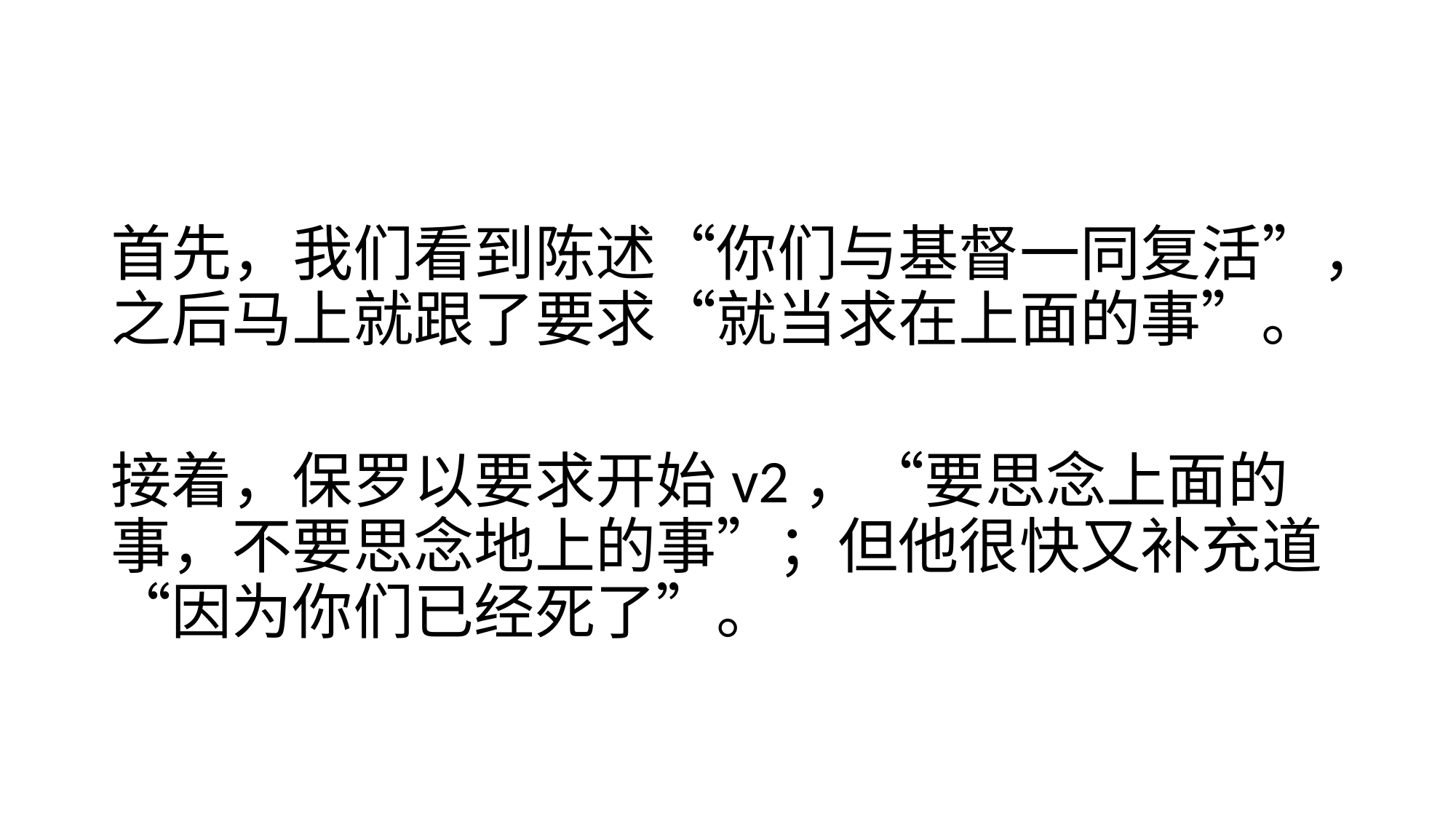

#
首先，我们看到陈述“你们与基督一同复活”，之后马上就跟了要求“就当求在上面的事”。

接着，保罗以要求开始v2，“要思念上面的事，不要思念地上的事”；但他很快又补充道“因为你们已经死了”。